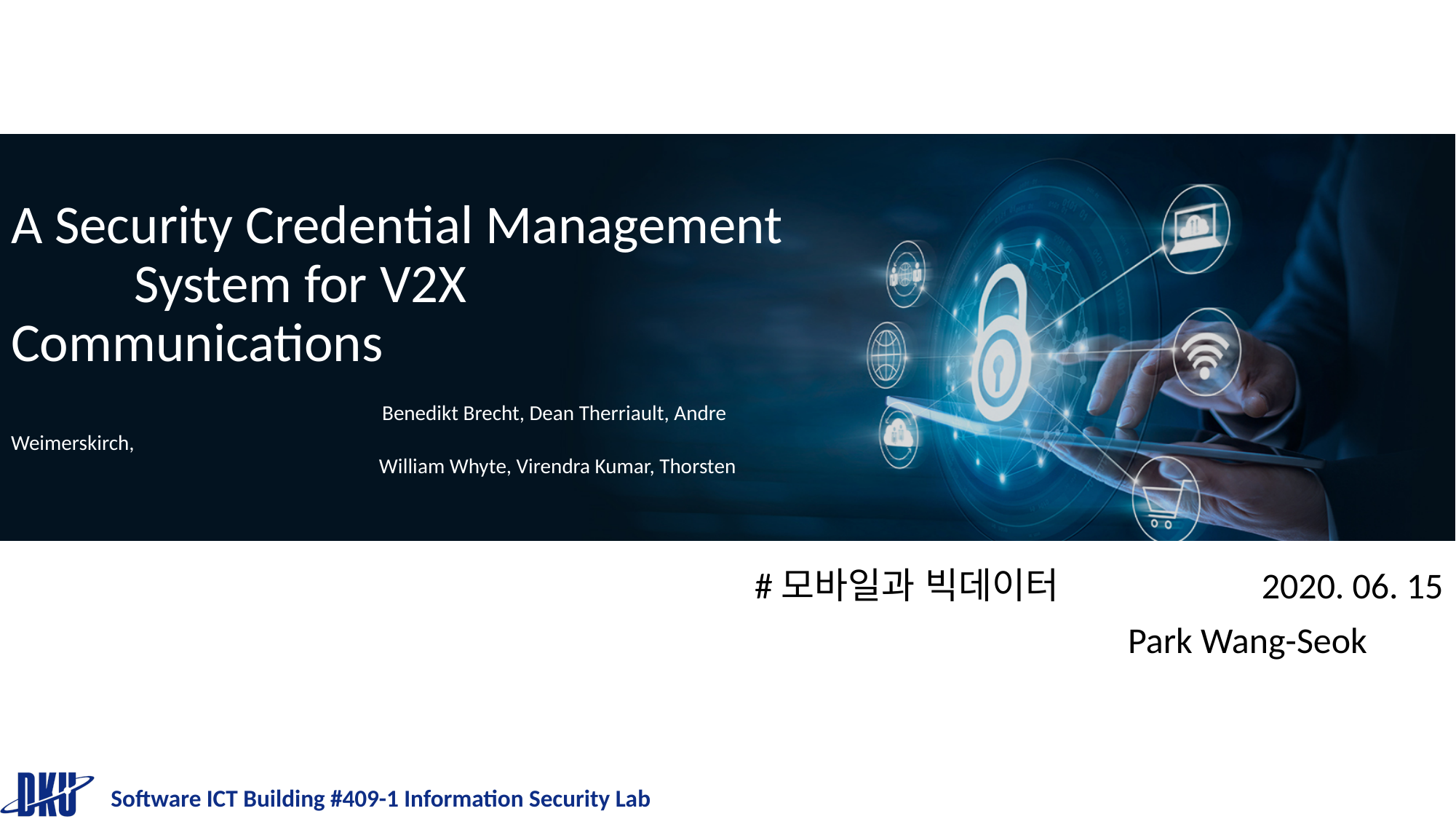

# A Security Credential Management System for V2X Communications Benedikt Brecht, Dean Therriault, Andre Weimerskirch, William Whyte, Virendra Kumar, Thorsten
                                                                         #모바일과 빅데이터                   2020. 06. 15
                                                                                                                               Park Wang-Seok
Software ICT Building #409-1 Information Security Lab